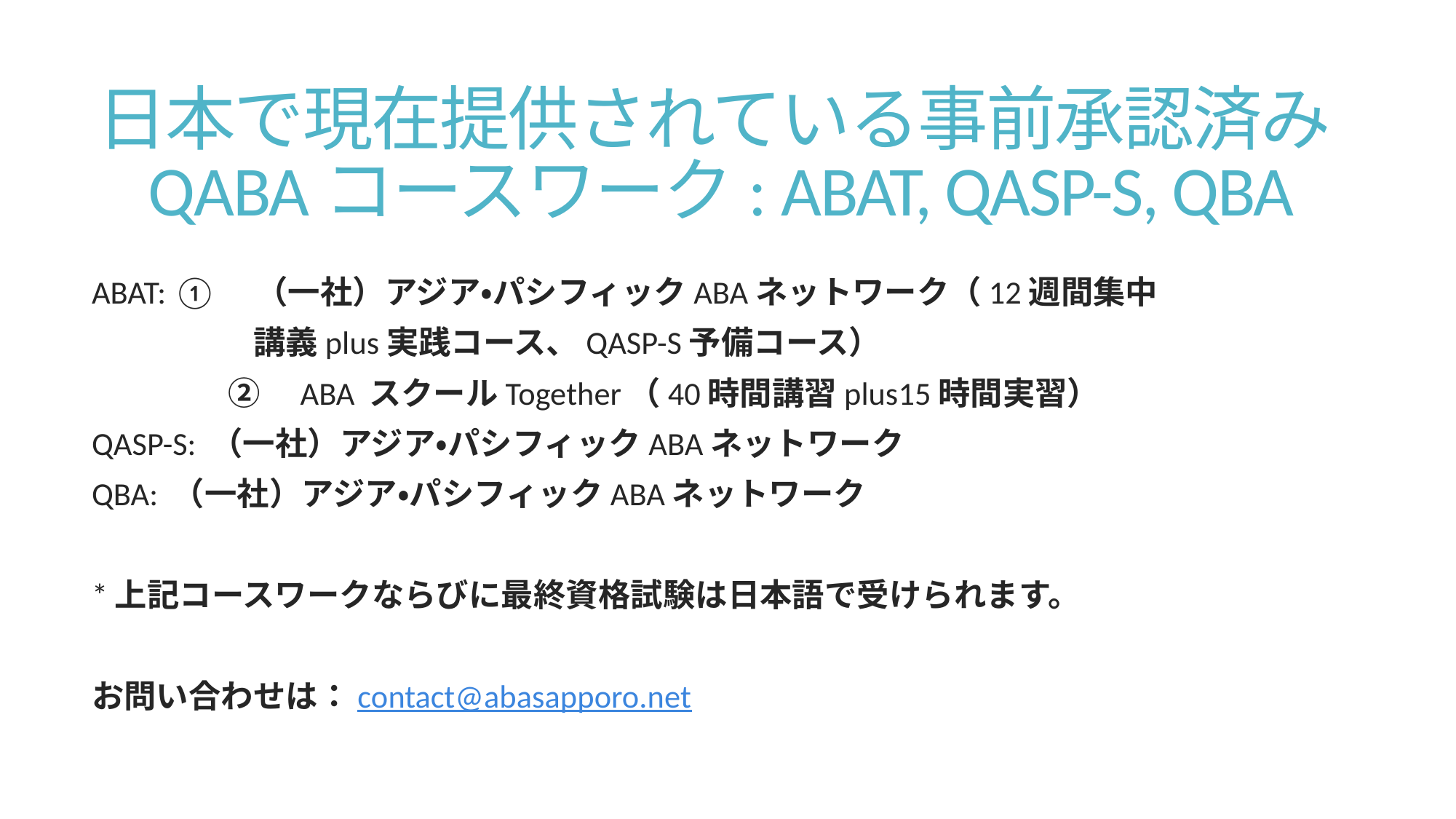

# 日本で現在提供されている事前承認済みQABAコースワーク: ABAT, QASP-S, QBA
ABAT: ①　（一社）アジア・パシフィックABAネットワーク（12週間集中
　　　　　講義plus実践コース、QASP-S予備コース）
　　　　 ②　ABA スクールTogether（40時間講習plus15時間実習）
QASP-S: （一社）アジア・パシフィックABAネットワーク
QBA: （一社）アジア・パシフィックABAネットワーク

*上記コースワークならびに最終資格試験は日本語で受けられます。

お問い合わせは：contact@abasapporo.net